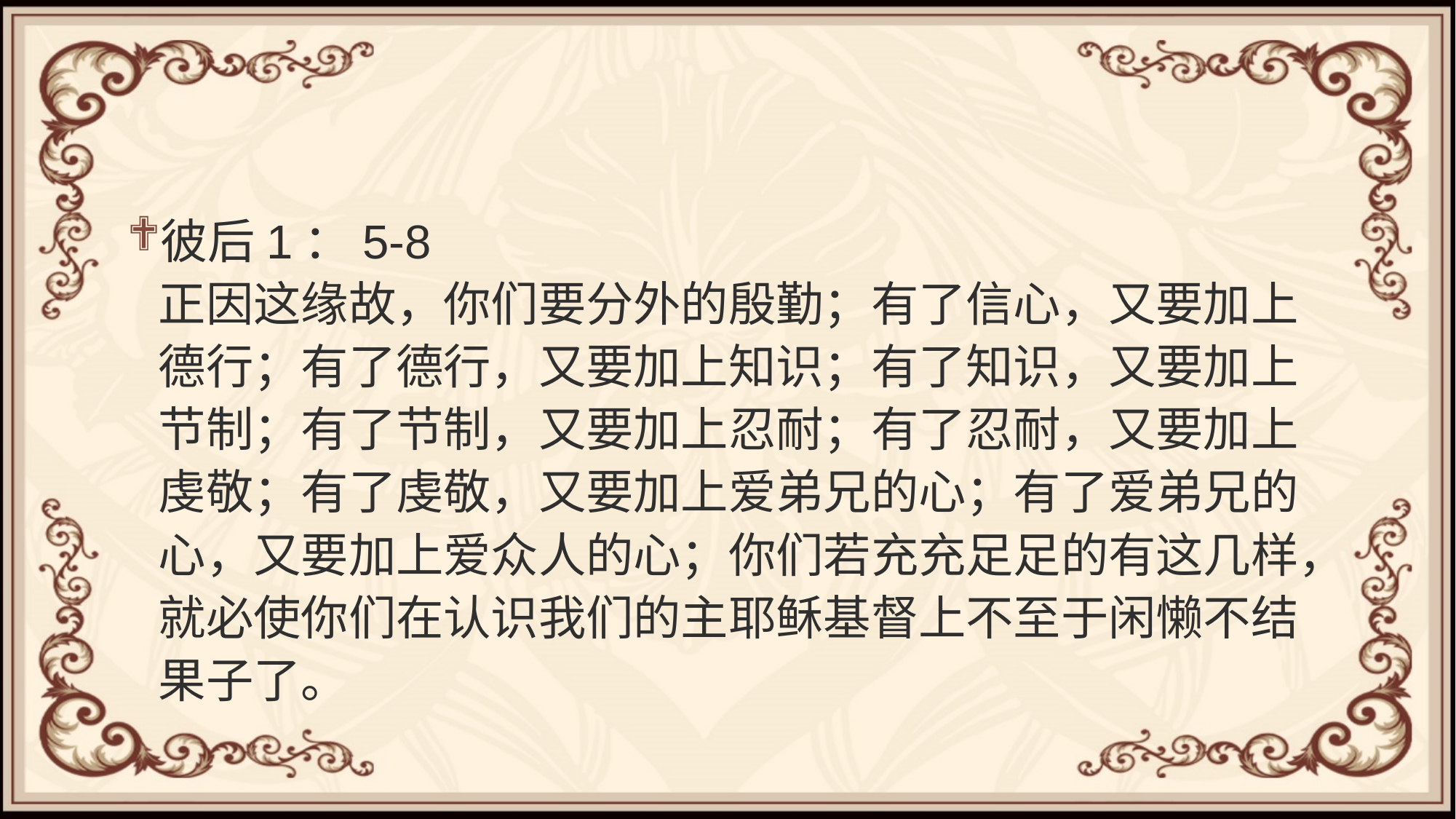

#
彼后1：5-8
正因这缘故，你们要分外的殷勤；有了信心，又要加上德行；有了德行，又要加上知识；有了知识，又要加上节制；有了节制，又要加上忍耐；有了忍耐，又要加上虔敬；有了虔敬，又要加上爱弟兄的心；有了爱弟兄的心，又要加上爱众人的心；你们若充充足足的有这几样，就必使你们在认识我们的主耶稣基督上不至于闲懒不结果子了。